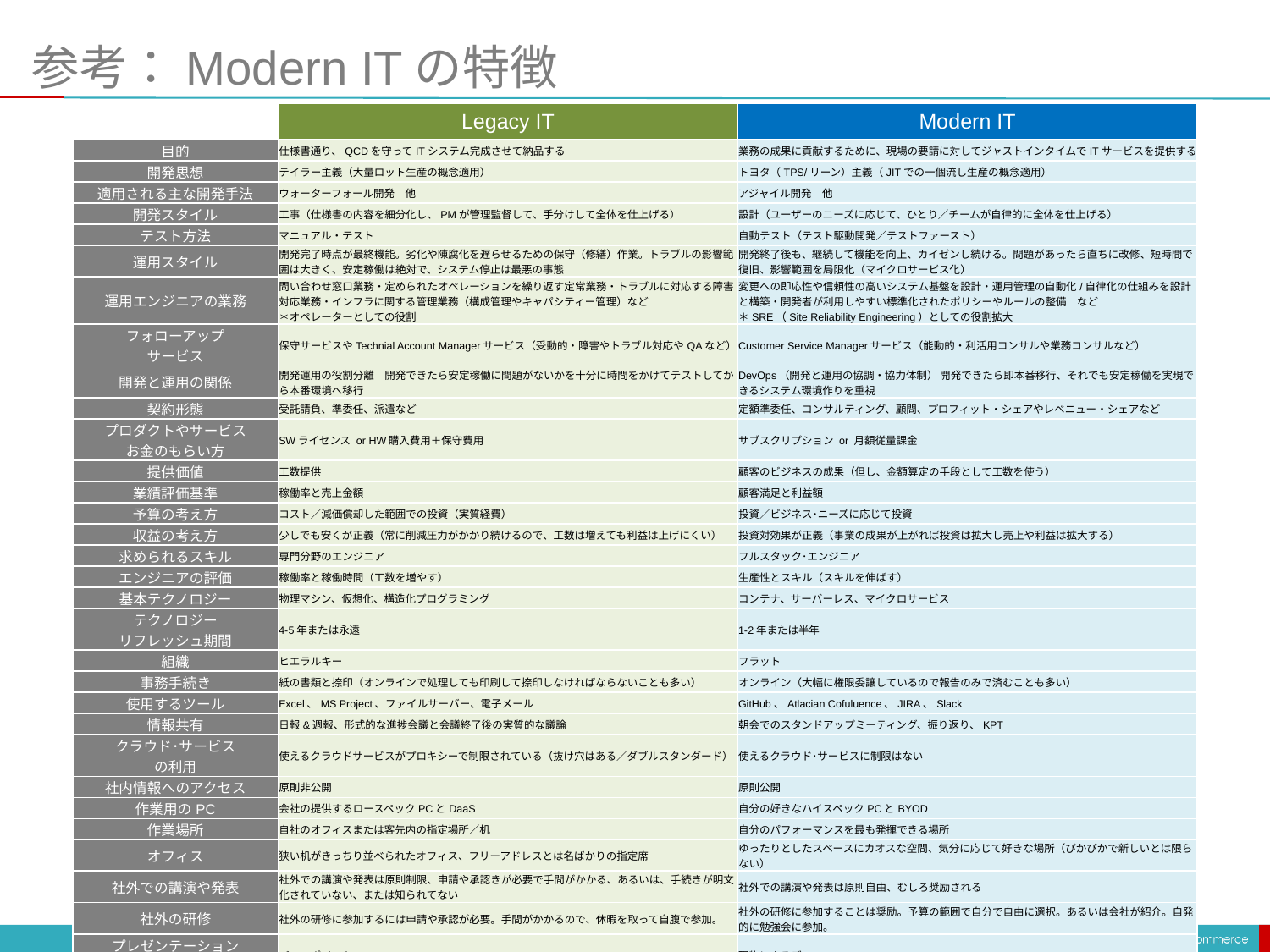

# 参考：Modern ITの特徴
|  | Legacy IT | Modern IT |
| --- | --- | --- |
| 目的 | 仕様書通り、QCDを守ってITシステム完成させて納品する | 業務の成果に貢献するために、現場の要請に対してジャストインタイムでITサービスを提供する |
| 開発思想 | テイラー主義（大量ロット生産の概念適用） | トヨタ（TPS/リーン）主義（JITでの一個流し生産の概念適用） |
| 適用される主な開発手法 | ウォーターフォール開発　他 | アジャイル開発　他 |
| 開発スタイル | 工事（仕様書の内容を細分化し、PMが管理監督して、手分けして全体を仕上げる） | 設計（ユーザーのニーズに応じて、ひとり／チームが自律的に全体を仕上げる） |
| テスト方法 | マニュアル・テスト | 自動テスト（テスト駆動開発／テストファースト） |
| 運用スタイル | 開発完了時点が最終機能。劣化や陳腐化を遅らせるための保守（修繕）作業。トラブルの影響範囲は大きく、安定稼働は絶対で、システム停止は最悪の事態 | 開発終了後も、継続して機能を向上、カイゼンし続ける。問題があったら直ちに改修、短時間で復旧、影響範囲を局限化（マイクロサービス化） |
| 運用エンジニアの業務 | 問い合わせ窓口業務・定められたオペレーションを繰り返す定常業務・トラブルに対応する障害対応業務・インフラに関する管理業務（構成管理やキャパシティー管理）など ＊オペレーターとしての役割 | 変更への即応性や信頼性の高いシステム基盤を設計・運用管理の自動化/自律化の仕組みを設計と構築・開発者が利用しやすい標準化されたポリシーやルールの整備　など ＊SRE（Site Reliability Engineering）としての役割拡大 |
| フォローアップ サービス | 保守サービスやTechnial Account Managerサービス（受動的・障害やトラブル対応やQAなど） | Customer Service Managerサービス（能動的・利活用コンサルや業務コンサルなど） |
| 開発と運用の関係 | 開発運用の役割分離　開発できたら安定稼働に問題がないかを十分に時間をかけてテストしてから本番環境へ移行 | DevOps（開発と運用の協調・協力体制） 開発できたら即本番移行、それでも安定稼働を実現できるシステム環境作りを重視 |
| 契約形態 | 受託請負、準委任、派遣など | 定額準委任、コンサルティング、顧問、プロフィット・シェアやレベニュー・シェアなど |
| プロダクトやサービス お金のもらい方 | SWライセンス or HW購入費用＋保守費用 | サブスクリプション or 月額従量課金 |
| 提供価値 | 工数提供 | 顧客のビジネスの成果（但し、金額算定の手段として工数を使う） |
| 業績評価基準 | 稼働率と売上金額 | 顧客満足と利益額 |
| 予算の考え方 | コスト／減価償却した範囲での投資（実質経費） | 投資／ビジネス･ニーズに応じて投資 |
| 収益の考え方 | 少しでも安くが正義（常に削減圧力がかかり続けるので、工数は増えても利益は上げにくい） | 投資対効果が正義（事業の成果が上がれば投資は拡大し売上や利益は拡大する） |
| 求められるスキル | 専門分野のエンジニア | フルスタック･エンジニア |
| エンジニアの評価 | 稼働率と稼働時間（工数を増やす） | 生産性とスキル（スキルを伸ばす） |
| 基本テクノロジー | 物理マシン、仮想化、構造化プログラミング | コンテナ、サーバーレス、マイクロサービス |
| テクノロジー リフレッシュ期間 | 4-5年または永遠 | 1-2年または半年 |
| 組織 | ヒエラルキー | フラット |
| 事務手続き | 紙の書類と捺印（オンラインで処理しても印刷して捺印しなければならないことも多い） | オンライン（大幅に権限委譲しているので報告のみで済むことも多い） |
| 使用するツール | Excel、MS Project、ファイルサーバー、電子メール | GitHub、Atlacian Cofuluence、JIRA、Slack |
| 情報共有 | 日報&週報、形式的な進捗会議と会議終了後の実質的な議論 | 朝会でのスタンドアップミーティング、振り返り、KPT |
| クラウド･サービス の利用 | 使えるクラウドサービスがプロキシーで制限されている（抜け穴はある／ダブルスタンダード） | 使えるクラウド･サービスに制限はない |
| 社内情報へのアクセス | 原則非公開 | 原則公開 |
| 作業用のPC | 会社の提供するロースペックPCとDaaS | 自分の好きなハイスペックPCとBYOD |
| 作業場所 | 自社のオフィスまたは客先内の指定場所／机 | 自分のパフォーマンスを最も発揮できる場所 |
| オフィス | 狭い机がきっちり並べられたオフィス、フリーアドレスとは名ばかりの指定席 | ゆったりとしたスペースにカオスな空間、気分に応じて好きな場所（ぴかぴかで新しいとは限らない） |
| 社外での講演や発表 | 社外での講演や発表は原則制限、申請や承認きが必要で手間がかかる、あるいは、手続きが明文化されていない、または知られてない | 社外での講演や発表は原則自由、むしろ奨励される |
| 社外の研修 | 社外の研修に参加するには申請や承認が必要。手間がかかるので、休暇を取って自腹で参加。 | 社外の研修に参加することは奨励。予算の範囲で自分で自由に選択。あるいは会社が紹介。自発的に勉強会に参加。 |
| プレゼンテーション スタイル | パワーポイント | 現物によるデモ |
| スキルアップの方法 | 会社が開催する研修、および現場での経験 | コミュニティや自主的勉強会、および現場での経験 企業や個人のテックブログ、技術の公式ドキュメント、qiita、およびSNSでの情報収集 |
| 服装 | スーツとネクタイ | Tシャツとジーンズ（TPO） |